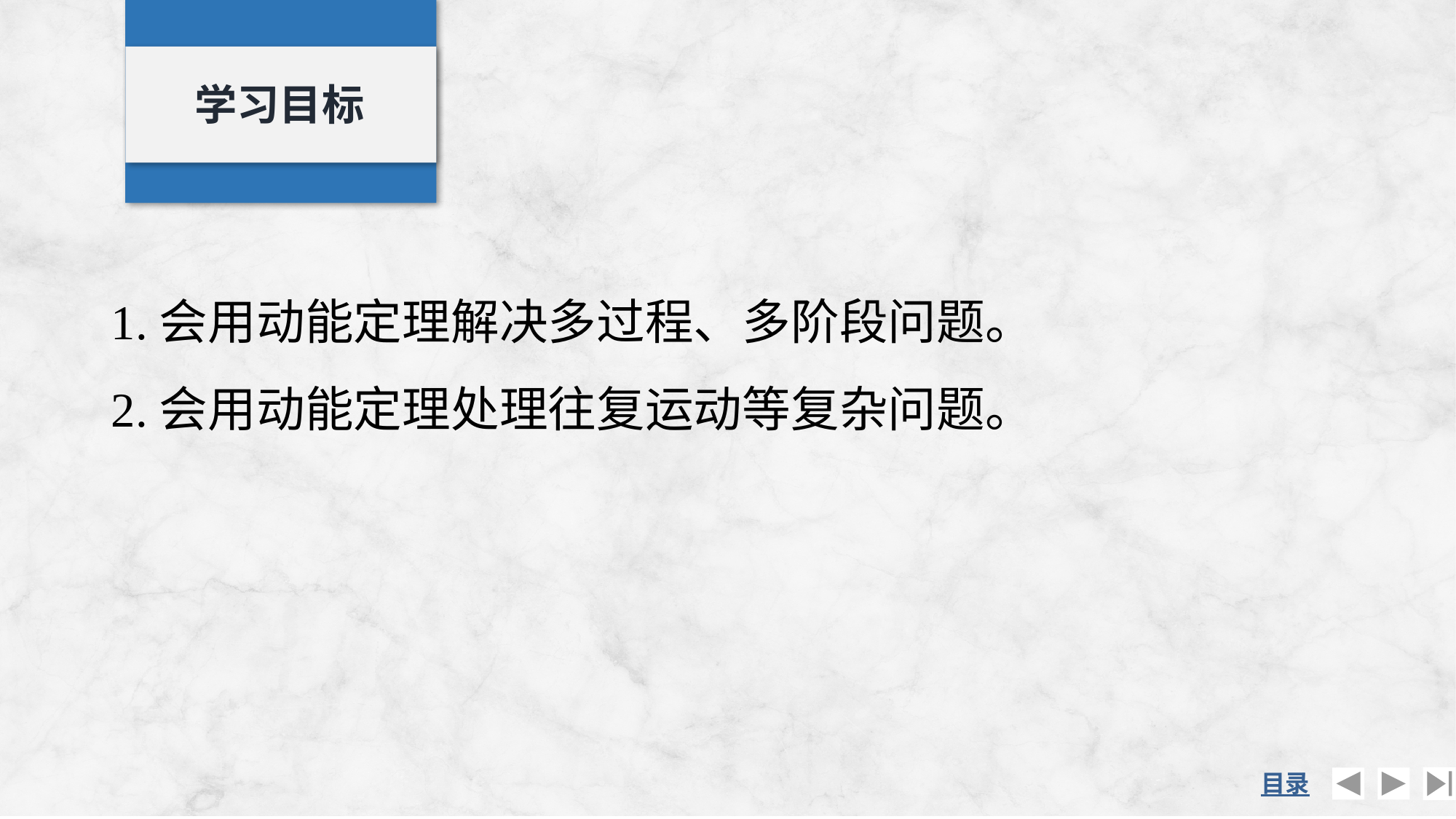

学习目标
1.会用动能定理解决多过程、多阶段问题。
2.会用动能定理处理往复运动等复杂问题。